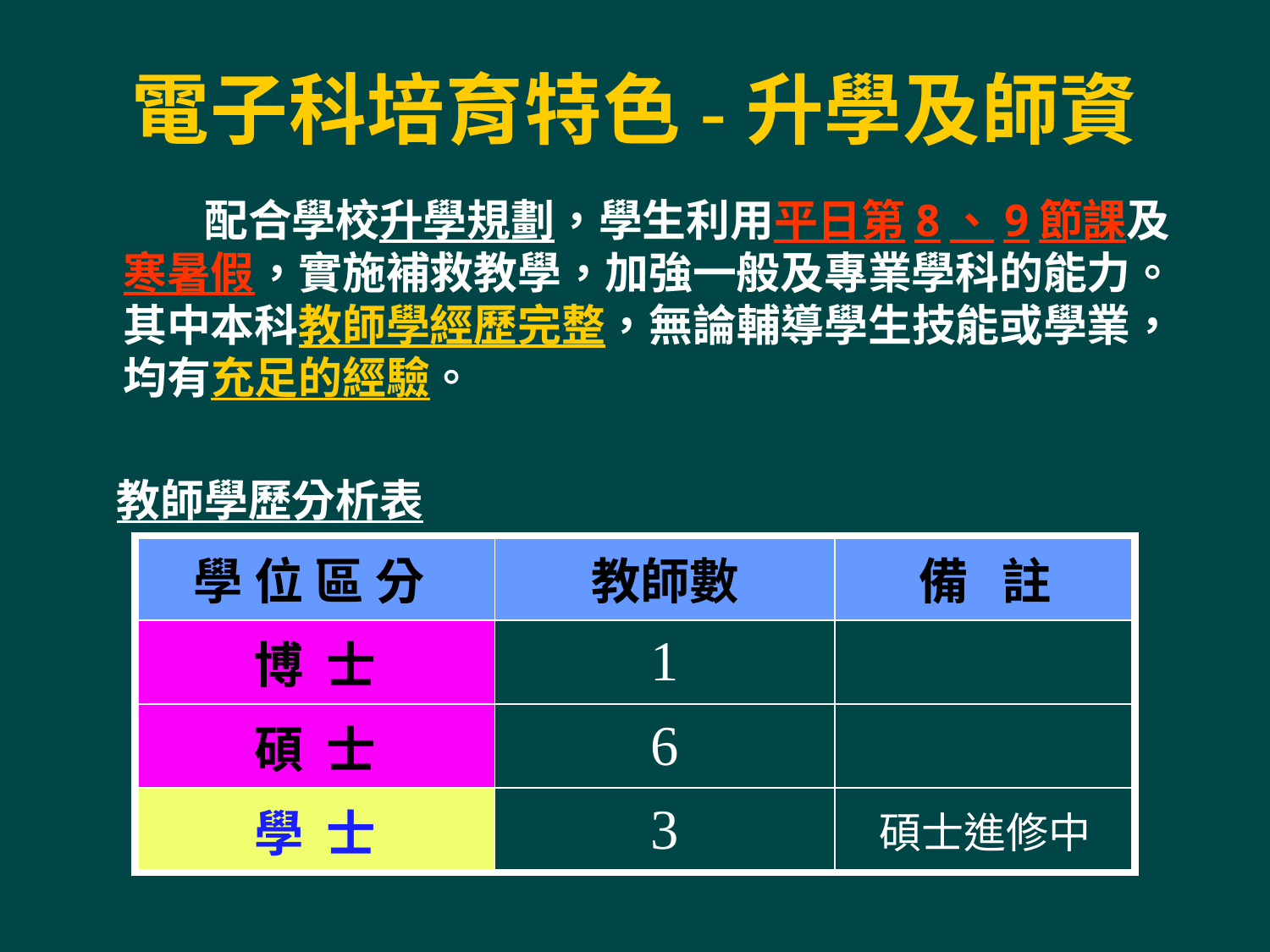

# 電子科培育特色-升學及師資
   　　配合學校升學規劃，學生利用平日第8、9節課及寒暑假，實施補救教學，加強一般及專業學科的能力。
其中本科教師學經歷完整，無論輔導學生技能或學業，均有充足的經驗。

   教師學歷分析表
| 學 位 區 分 | 教師數 | 備 註 |
| --- | --- | --- |
| 博 士 | 1 |  |
| 碩 士 | 6 |  |
| 學 士 | 3 | 碩士進修中 |